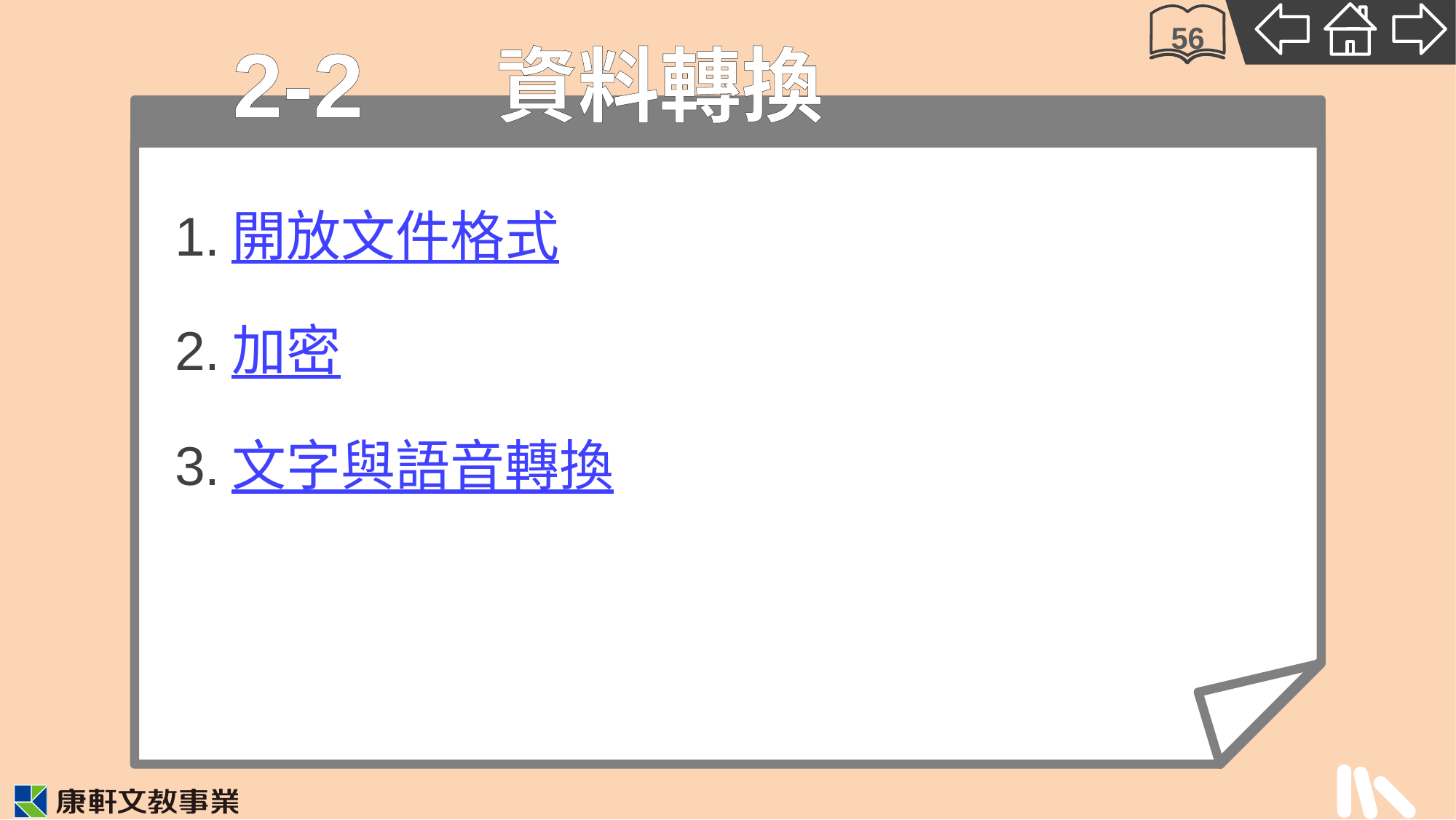

2-2
56
# 資料轉換
開放文件格式
加密
文字與語音轉換